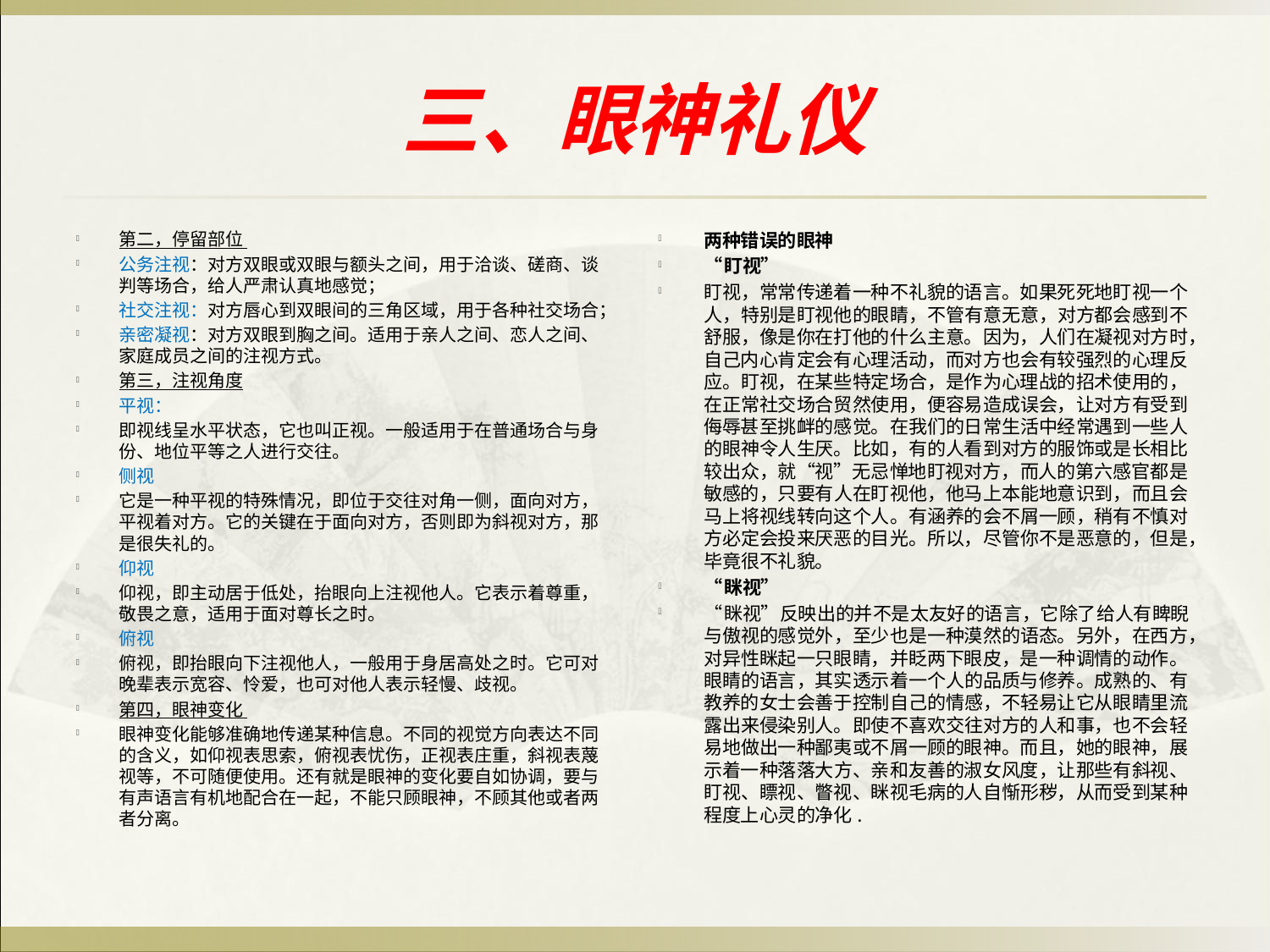

# 三、眼神礼仪
第二，停留部位
公务注视：对方双眼或双眼与额头之间，用于洽谈、磋商、谈判等场合，给人严肃认真地感觉；
社交注视：对方唇心到双眼间的三角区域，用于各种社交场合；
亲密凝视：对方双眼到胸之间。适用于亲人之间、恋人之间、家庭成员之间的注视方式。
第三，注视角度
平视：
即视线呈水平状态，它也叫正视。一般适用于在普通场合与身份、地位平等之人进行交往。
侧视
它是一种平视的特殊情况，即位于交往对角一侧，面向对方，平视着对方。它的关键在于面向对方，否则即为斜视对方，那是很失礼的。
仰视
仰视，即主动居于低处，抬眼向上注视他人。它表示着尊重，敬畏之意，适用于面对尊长之时。
俯视
俯视，即抬眼向下注视他人，一般用于身居高处之时。它可对晚辈表示宽容、怜爱，也可对他人表示轻慢、歧视。
第四，眼神变化
眼神变化能够准确地传递某种信息。不同的视觉方向表达不同的含义，如仰视表思索，俯视表忧伤，正视表庄重，斜视表蔑视等，不可随便使用。还有就是眼神的变化要自如协调，要与有声语言有机地配合在一起，不能只顾眼神，不顾其他或者两者分离。

两种错误的眼神
“盯视”
盯视，常常传递着一种不礼貌的语言。如果死死地盯视一个人，特别是盯视他的眼睛，不管有意无意，对方都会感到不舒服，像是你在打他的什么主意。因为，人们在凝视对方时，自己内心肯定会有心理活动，而对方也会有较强烈的心理反应。盯视，在某些特定场合，是作为心理战的招术使用的，在正常社交场合贸然使用，便容易造成误会，让对方有受到侮辱甚至挑衅的感觉。在我们的日常生活中经常遇到一些人的眼神令人生厌。比如，有的人看到对方的服饰或是长相比较出众，就“视”无忌惮地盯视对方，而人的第六感官都是敏感的，只要有人在盯视他，他马上本能地意识到，而且会马上将视线转向这个人。有涵养的会不屑一顾，稍有不慎对方必定会投来厌恶的目光。所以，尽管你不是恶意的，但是，毕竟很不礼貌。
“眯视”
“眯视”反映出的并不是太友好的语言，它除了给人有睥睨与傲视的感觉外，至少也是一种漠然的语态。另外，在西方，对异性眯起一只眼睛，并眨两下眼皮，是一种调情的动作。眼睛的语言，其实透示着一个人的品质与修养。成熟的、有教养的女士会善于控制自己的情感，不轻易让它从眼睛里流露出来侵染别人。即使不喜欢交往对方的人和事，也不会轻易地做出一种鄙夷或不屑一顾的眼神。而且，她的眼神，展示着一种落落大方、亲和友善的淑女风度，让那些有斜视、盯视、瞟视、瞥视、眯视毛病的人自惭形秽，从而受到某种程度上心灵的净化.